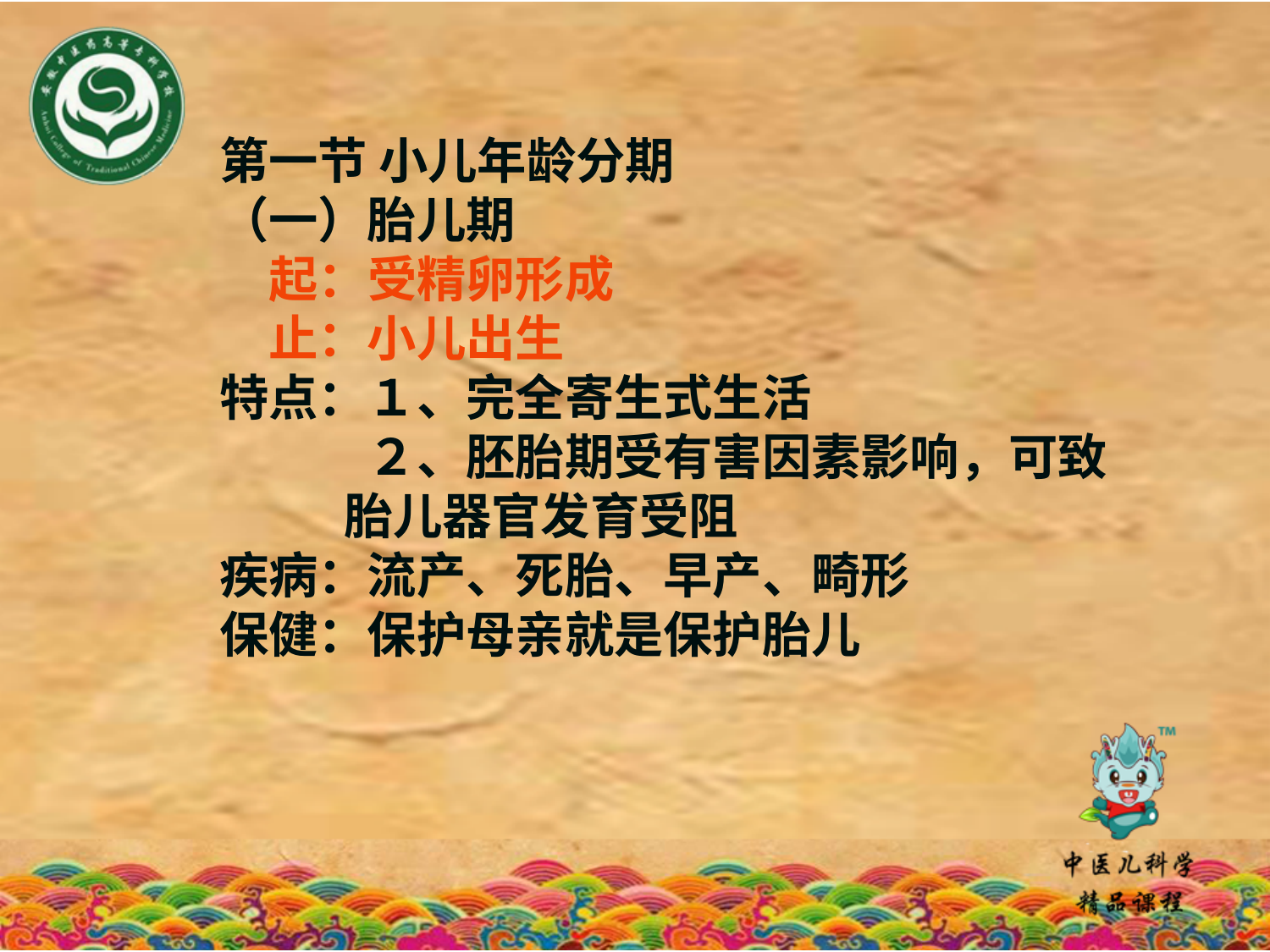

第一节 小儿年龄分期
（一）胎儿期
　起：受精卵形成
　止：小儿出生
特点：１、完全寄生式生活
　　　２、胚胎期受有害因素影响，可致
          胎儿器官发育受阻
疾病：流产、死胎、早产、畸形
保健：保护母亲就是保护胎儿